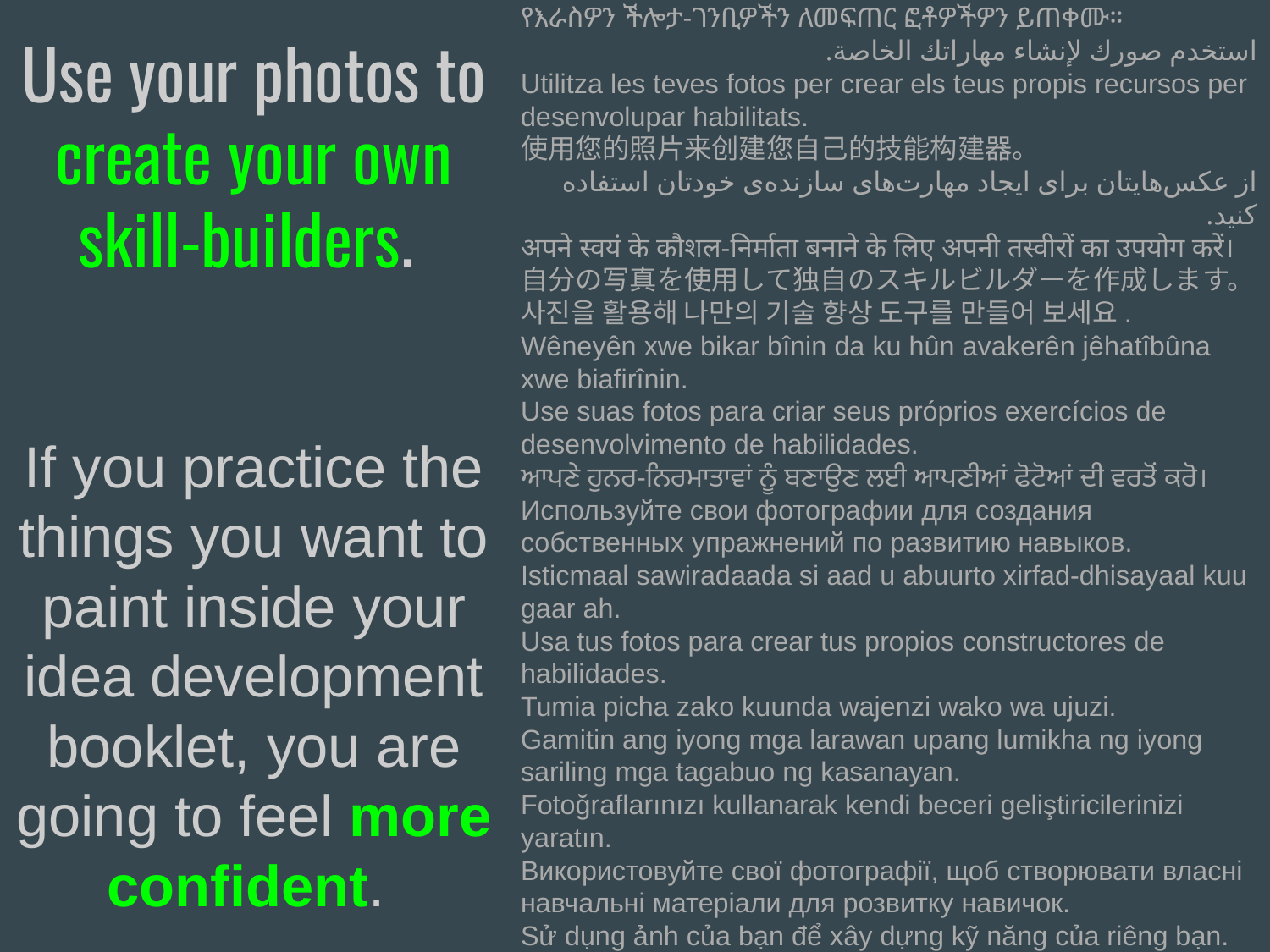

Use your photos to create your own skill-builders.
If you practice the things you want to paint inside your idea development booklet, you are going to feel more confident.
የእራስዎን ችሎታ-ገንቢዎችን ለመፍጠር ፎቶዎችዎን ይጠቀሙ።
استخدم صورك لإنشاء مهاراتك الخاصة.
Utilitza les teves fotos per crear els teus propis recursos per desenvolupar habilitats.
使用您的照片来创建您自己的技能构建器。
از عکس‌هایتان برای ایجاد مهارت‌های سازنده‌ی خودتان استفاده کنید.
अपने स्वयं के कौशल-निर्माता बनाने के लिए अपनी तस्वीरों का उपयोग करें।
自分の写真を使用して独自のスキルビルダーを作成します。
사진을 활용해 나만의 기술 향상 도구를 만들어 보세요.
Wêneyên xwe bikar bînin da ku hûn avakerên jêhatîbûna xwe biafirînin.
Use suas fotos para criar seus próprios exercícios de desenvolvimento de habilidades.
ਆਪਣੇ ਹੁਨਰ-ਨਿਰਮਾਤਾਵਾਂ ਨੂੰ ਬਣਾਉਣ ਲਈ ਆਪਣੀਆਂ ਫੋਟੋਆਂ ਦੀ ਵਰਤੋਂ ਕਰੋ।
Используйте свои фотографии для создания собственных упражнений по развитию навыков.
Isticmaal sawiradaada si aad u abuurto xirfad-dhisayaal kuu gaar ah.
Usa tus fotos para crear tus propios constructores de habilidades.
Tumia picha zako kuunda wajenzi wako wa ujuzi.
Gamitin ang iyong mga larawan upang lumikha ng iyong sariling mga tagabuo ng kasanayan.
Fotoğraflarınızı kullanarak kendi beceri geliştiricilerinizi yaratın.
Використовуйте свої фотографії, щоб створювати власні навчальні матеріали для розвитку навичок.
Sử dụng ảnh của bạn để xây dựng kỹ năng của riêng bạn.